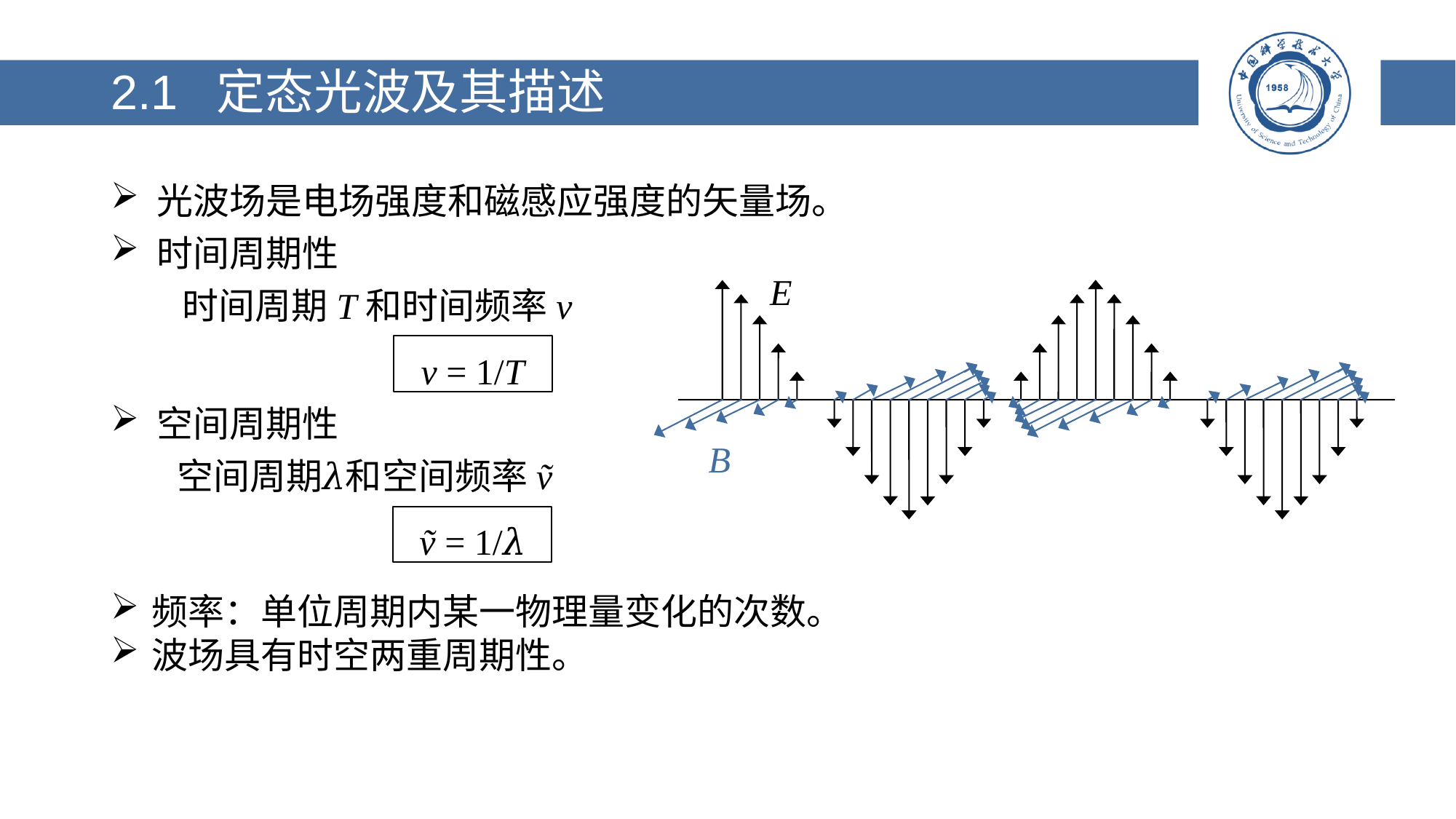

# 2.1  定态光波及其描述
 光波场是电场强度和磁感应强度的矢量场。
 时间周期性
 时间周期T和时间频率v
v = 1/T
 空间周期性
       空间周期𝜆和空间频率ṽ
ṽ = 1/𝜆
频率：单位周期内某一物理量变化的次数。
波场具有时空两重周期性。

E

B